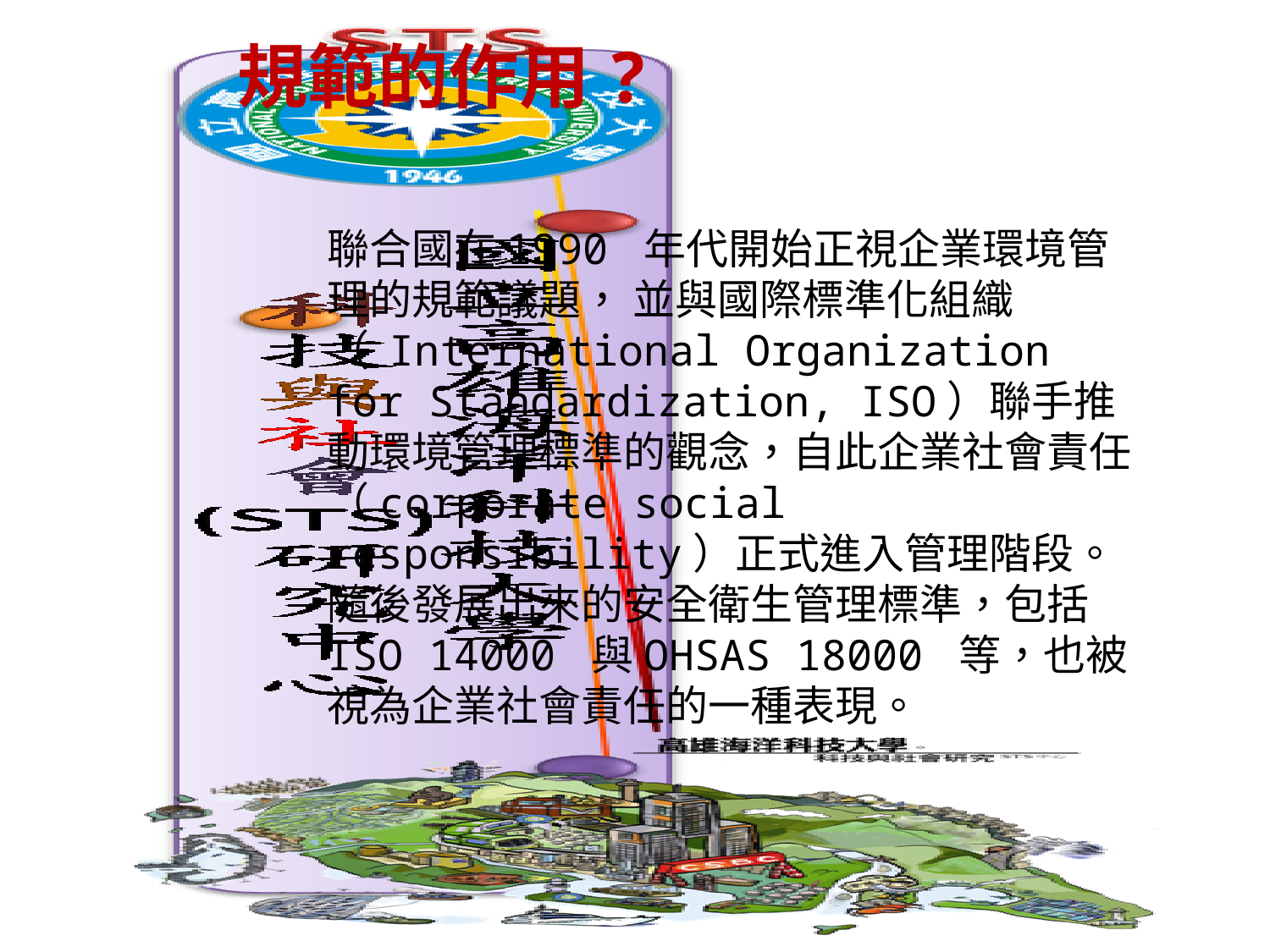

規範的作用?
聯合國在1990 年代開始正視企業環境管理的規範議題， 並與國際標準化組織（ International Organization for Standardization, ISO）聯手推動環境管理標準的觀念，自此企業社會責任（corporate social responsibility）正式進入管理階段。隨後發展出來的安全衛生管理標準，包括ISO 14000 與OHSAS 18000 等，也被視為企業社會責任的一種表現。